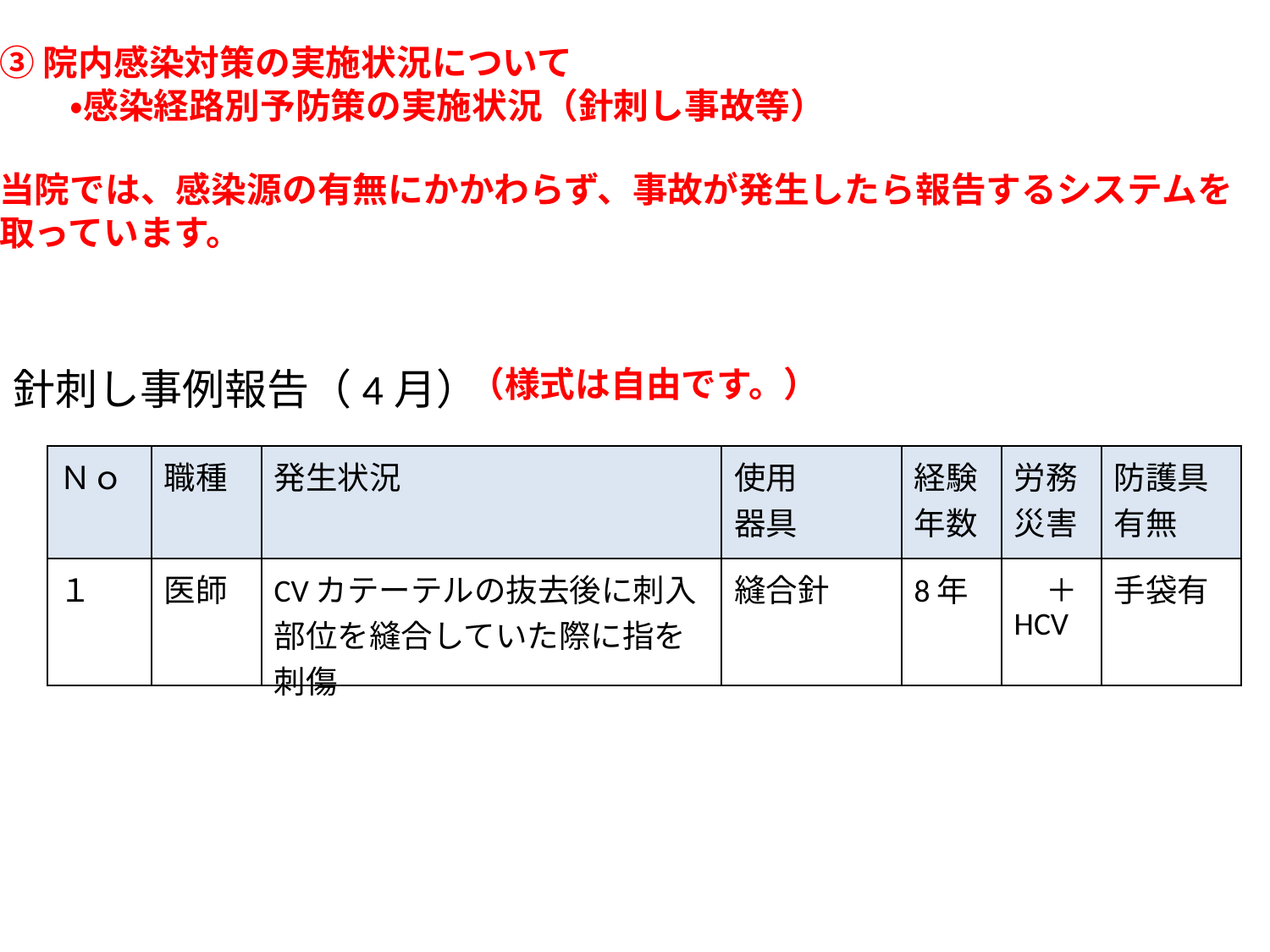

③院内感染対策の実施状況について
　　・感染経路別予防策の実施状況（針刺し事故等）

当院では、感染源の有無にかかわらず、事故が発生したら報告するシステムを
取っています。
針刺し事例報告（4月）
（様式は自由です。）
| Ｎｏ | 職種 | 発生状況 | 使用 器具 | 経験 年数 | 労務 災害 | 防護具 有無 |
| --- | --- | --- | --- | --- | --- | --- |
| １ | 医師 | CVカテーテルの抜去後に刺入部位を縫合していた際に指を刺傷 | 縫合針 | 8年 | ＋ HCV | 手袋有 |